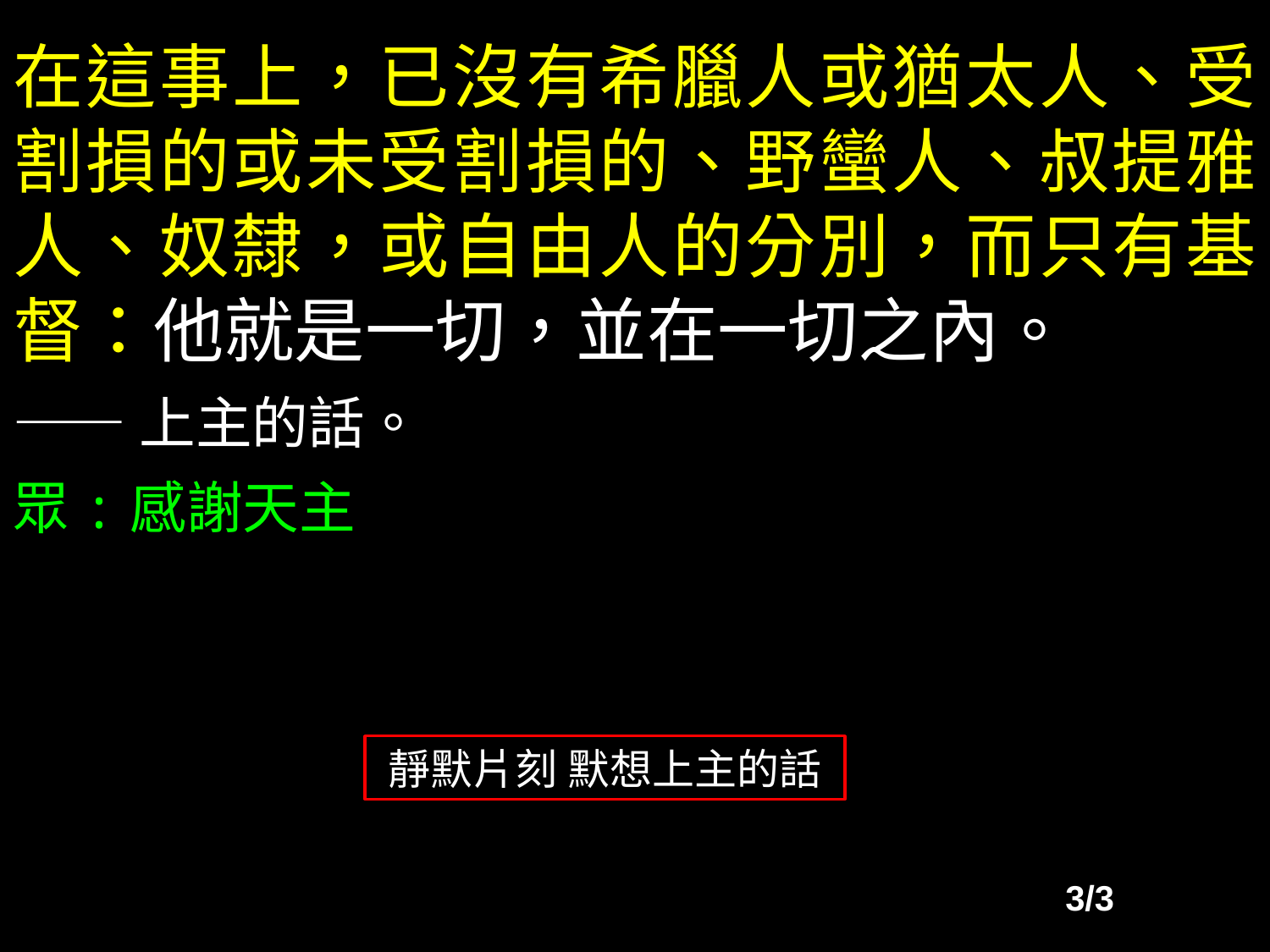

在這事上，已沒有希臘人或猶太人、受割損的或未受割損的、野蠻人、叔提雅人、奴隸，或自由人的分別，而只有基督：他就是一切，並在一切之內。
——上主的話。
眾:感謝天主

靜默片刻 默想上主的話
3/3